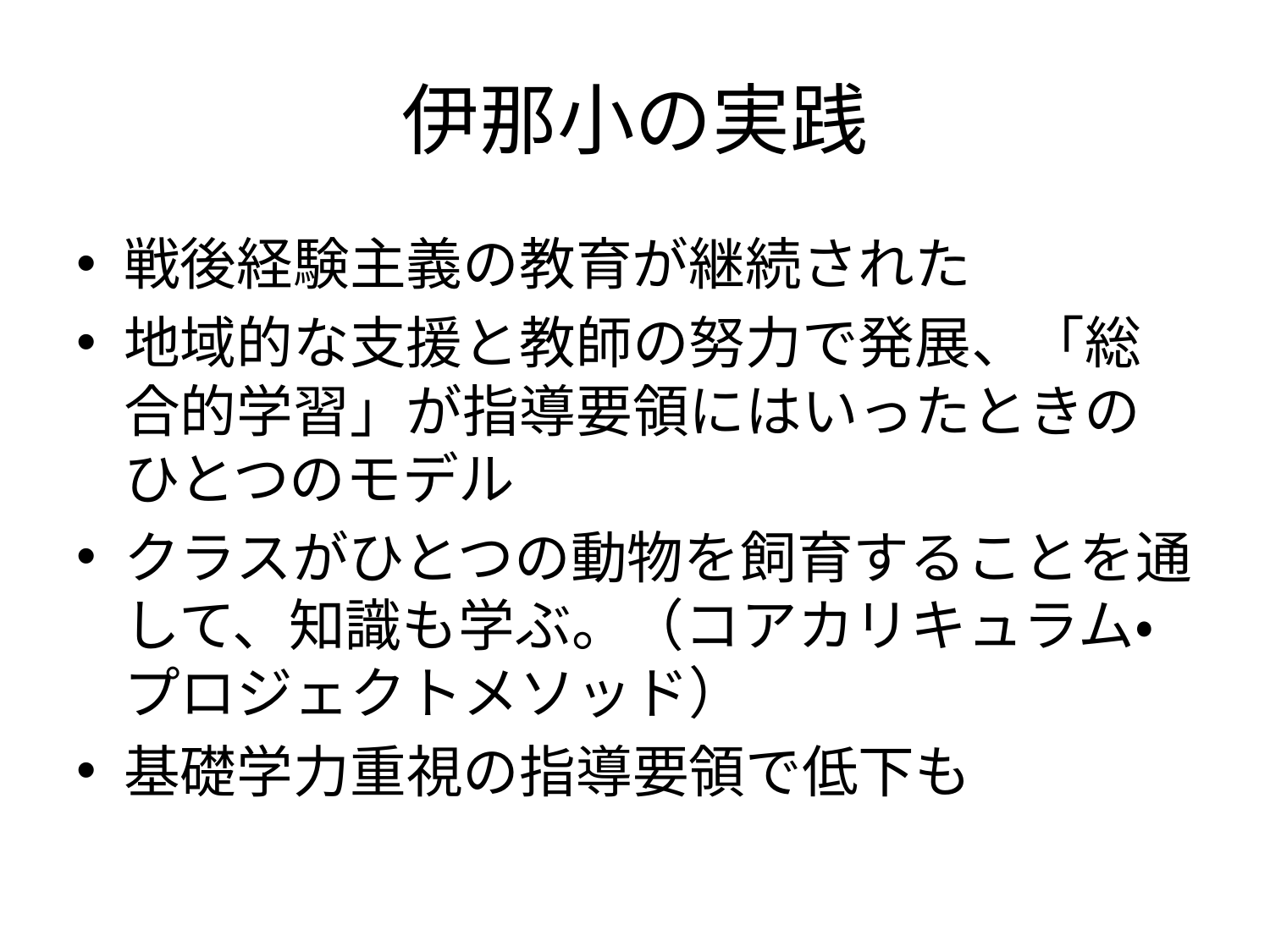

# 伊那小の実践
戦後経験主義の教育が継続された
地域的な支援と教師の努力で発展、「総合的学習」が指導要領にはいったときのひとつのモデル
クラスがひとつの動物を飼育することを通して、知識も学ぶ。（コアカリキュラム・プロジェクトメソッド）
基礎学力重視の指導要領で低下も